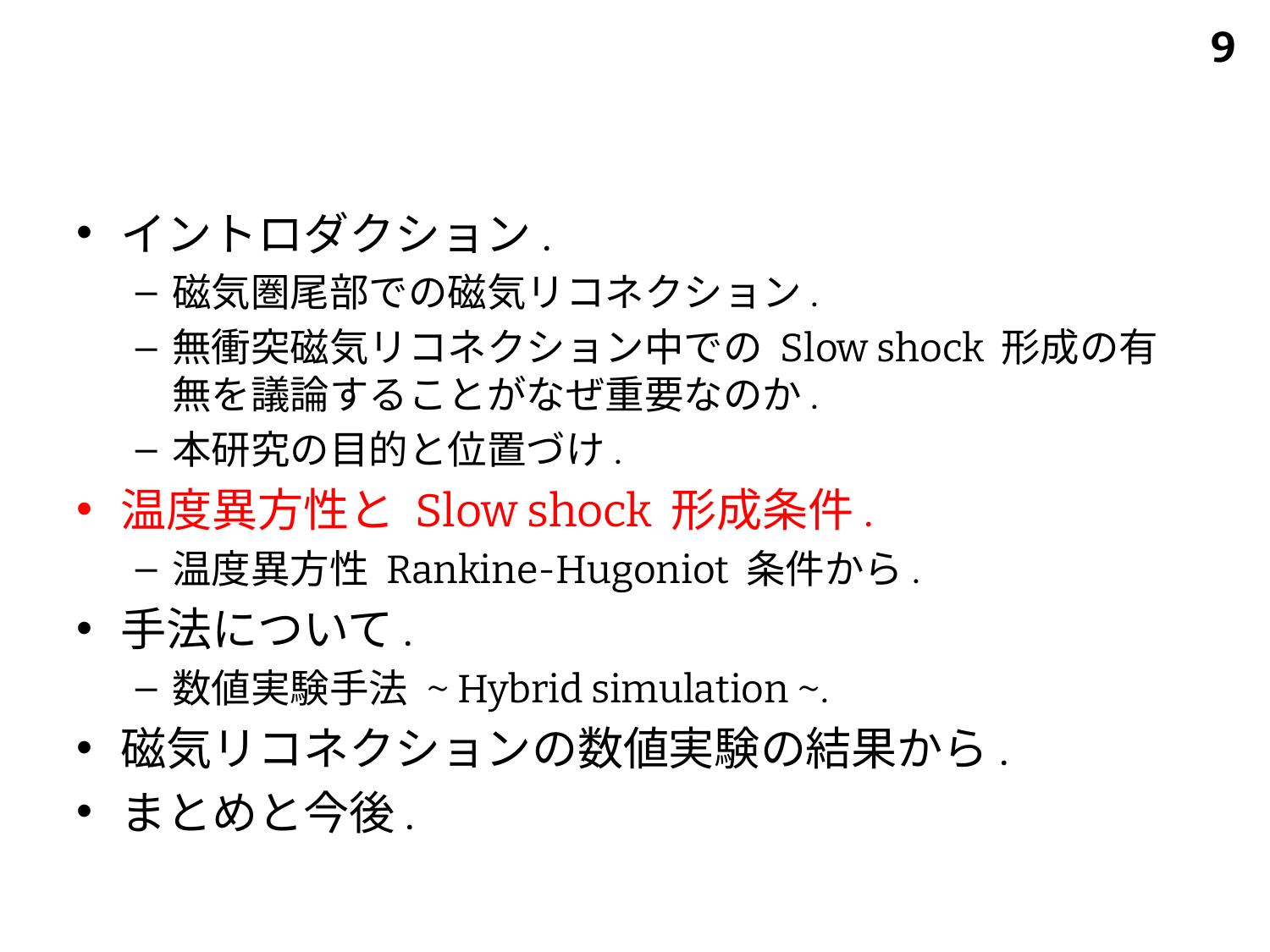

9
イントロダクション.
磁気圏尾部での磁気リコネクション.
無衝突磁気リコネクション中での Slow shock 形成の有無を議論することがなぜ重要なのか.
本研究の目的と位置づけ.
温度異方性と Slow shock 形成条件.
温度異方性 Rankine-Hugoniot 条件から.
手法について.
数値実験手法 ~ Hybrid simulation ~.
磁気リコネクションの数値実験の結果から.
まとめと今後.